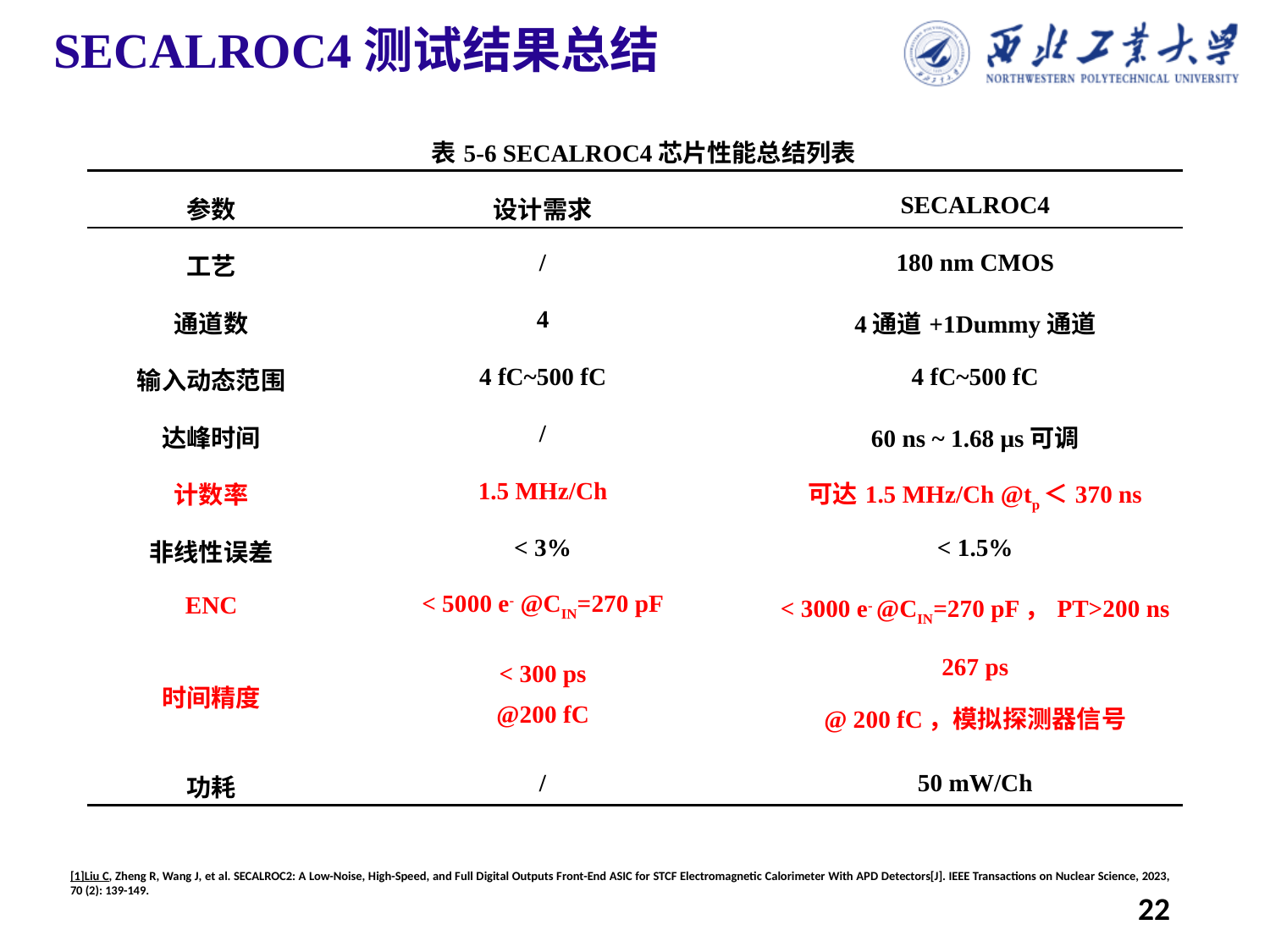

SECALROC4测试结果总结
| 表5-6 SECALROC4芯片性能总结列表 |  |  |
| --- | --- | --- |
| 参数 | 设计需求 | SECALROC4 |
| 工艺 | / | 180 nm CMOS |
| 通道数 | 4 | 4通道+1Dummy通道 |
| 输入动态范围 | 4 fC~500 fC | 4 fC~500 fC |
| 达峰时间 | / | 60 ns ~ 1.68 μs可调 |
| 计数率 | 1.5 MHz/Ch | 可达1.5 MHz/Ch @tp＜370 ns |
| 非线性误差 | < 3% | < 1.5% |
| ENC | < 5000 e- @CIN=270 pF | < 3000 e- @CIN=270 pF，PT>200 ns |
| 时间精度 | < 300 ps @200 fC | 267 ps @ 200 fC，模拟探测器信号 |
| 功耗 | / | 50 mW/Ch |
[1]Liu C, Zheng R, Wang J, et al. SECALROC2: A Low-Noise, High-Speed, and Full Digital Outputs Front-End ASIC for STCF Electromagnetic Calorimeter With APD Detectors[J]. IEEE Transactions on Nuclear Science, 2023, 70 (2): 139-149.
22